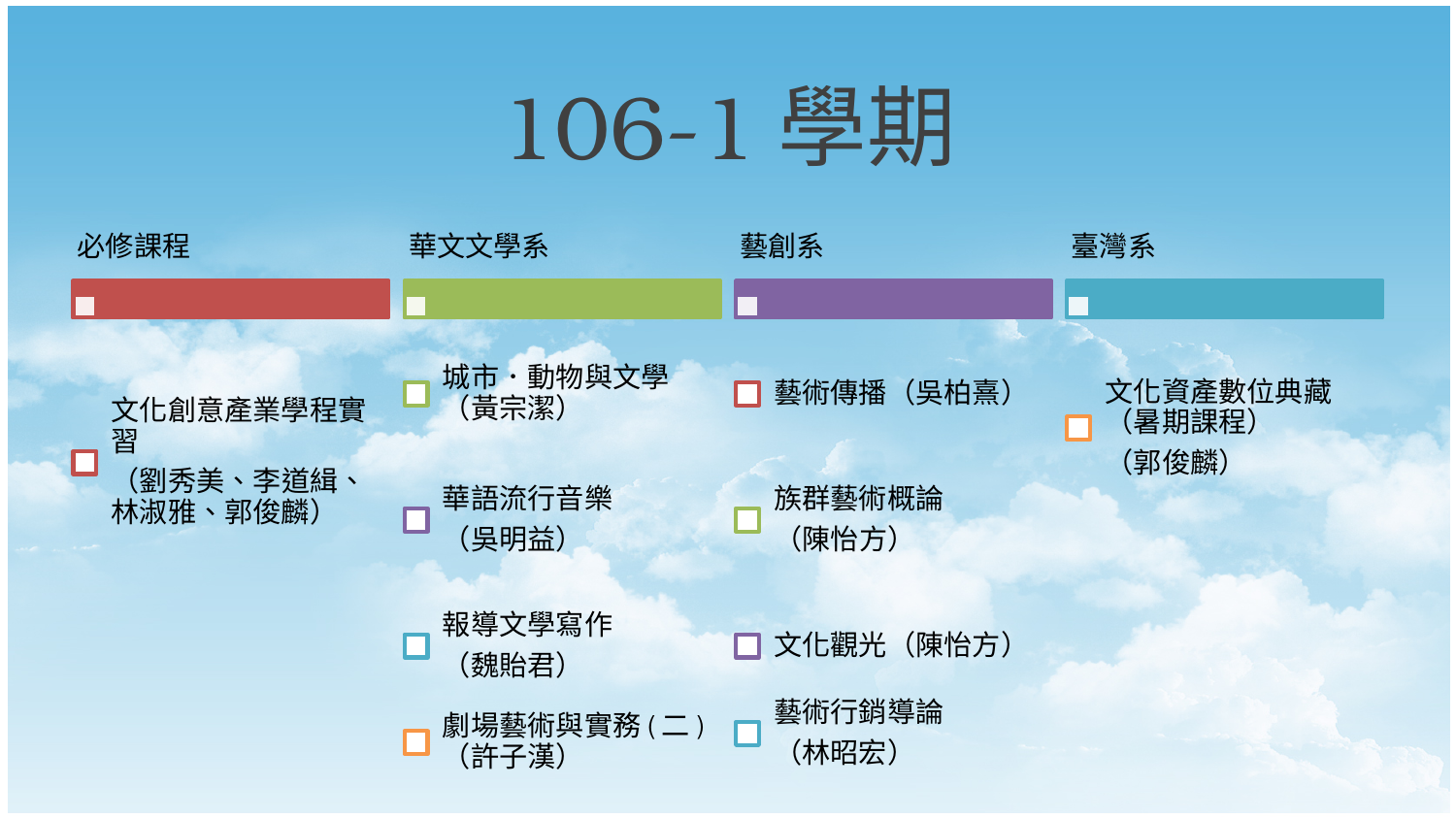

# 106-1學期
必修課程
文化創意產業學程實習
（劉秀美、李道緝、林淑雅、郭俊麟）
華文文學系
城市．動物與文學（黃宗潔）
華語流行音樂
（吳明益）
報導文學寫作
（魏貽君）
劇場藝術與實務(二)（許子漢）
藝創系
藝術傳播（吳柏熹）
族群藝術概論
（陳怡方）
文化觀光（陳怡方）
藝術行銷導論
（林昭宏）
臺灣系
文化資產數位典藏（暑期課程）
（郭俊麟）